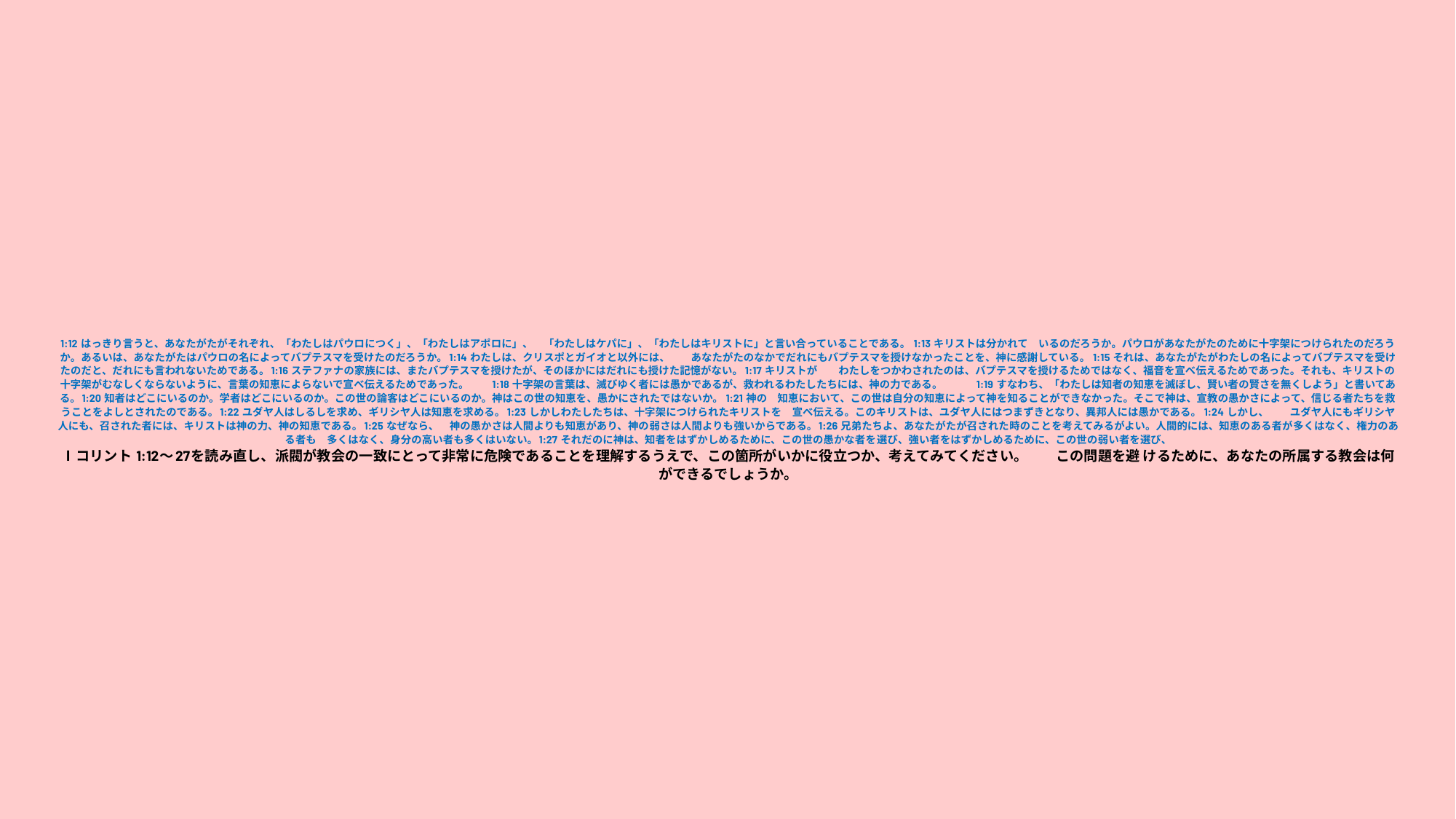

# 1:12 はっきり言うと、あなたがたがそれぞれ、「わたしはパウロにつく」、「わたしはアポロに」、　「わたしはケパに」、「わたしはキリストに」と言い合っていることである。1:13 キリストは分かれて　いるのだろうか。パウロがあなたがたのために十字架につけられたのだろうか。あるいは、あなたがたはパウロの名によってバプテスマを受けたのだろうか。1:14 わたしは、クリスポとガイオと以外には、　　あなたがたのなかでだれにもバプテスマを授けなかったことを、神に感謝している。1:15 それは、あなたがたがわたしの名によってバプテスマを受けたのだと、だれにも言われないためである。1:16 ステファナの家族には、またバプテスマを授けたが、そのほかにはだれにも授けた記憶がない。1:17 キリストが　　わたしをつかわされたのは、バプテスマを授けるためではなく、福音を宣べ伝えるためであった。それも、キリストの十字架がむなしくならないように、言葉の知恵によらないで宣べ伝えるためであった。　　1:18 十字架の言葉は、滅びゆく者には愚かであるが、救われるわたしたちには、神の力である。　　　1:19 すなわち、「わたしは知者の知恵を滅ぼし、賢い者の賢さを無くしよう」と書いてある。1:20 知者はどこにいるのか。学者はどこにいるのか。この世の論客はどこにいるのか。神はこの世の知恵を、愚かにされたではないか。1:21 神の　知恵において、この世は自分の知恵によって神を知ることができなかった。そこで神は、宣教の愚かさによって、信じる者たちを救うことをよしとされたのである。1:22 ユダヤ人はしるしを求め、ギリシヤ人は知恵を求める。1:23 しかしわたしたちは、十字架につけられたキリストを　宣べ伝える。このキリストは、ユダヤ人にはつまずきとなり、異邦人には愚かである。1:24 しかし、　　ユダヤ人にもギリシヤ人にも、召された者には、キリストは神の力、神の知恵である。1:25 なぜなら、　神の愚かさは人間よりも知恵があり、神の弱さは人間よりも強いからである。1:26 兄弟たちよ、あなたがたが召された時のことを考えてみるがよい。人間的には、知恵のある者が多くはなく、権力のある者も　多くはなく、身分の高い者も多くはいない。1:27 それだのに神は、知者をはずかしめるために、この世の愚かな者を選び、強い者をはずかしめるために、この世の弱い者を選び、 Ⅰコリント 1:12～27を読み直し、派閥が教会の一致にとって非常に危険であることを理解するうえで、この箇所がいかに役立つか、考えてみてください。　　この問題を避 けるために、あなたの所属する教会は何ができるでしょうか。